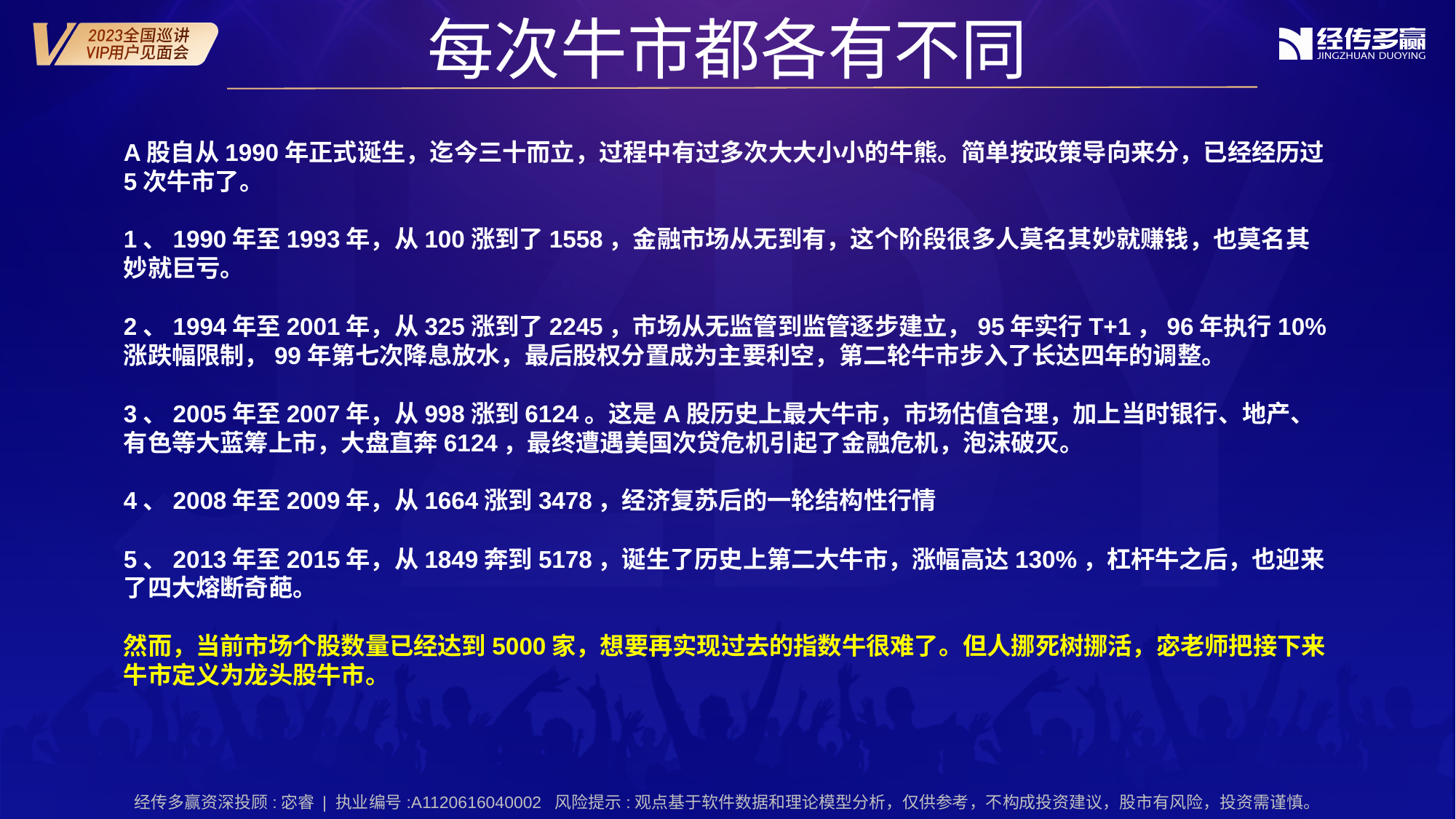

每次牛市都各有不同
A股自从1990年正式诞生，迄今三十而立，过程中有过多次大大小小的牛熊。简单按政策导向来分，已经经历过5次牛市了。

1、1990年至1993年，从100涨到了1558，金融市场从无到有，这个阶段很多人莫名其妙就赚钱，也莫名其妙就巨亏。

2、1994年至2001年，从325涨到了2245，市场从无监管到监管逐步建立，95年实行T+1，96年执行10%涨跌幅限制，99年第七次降息放水，最后股权分置成为主要利空，第二轮牛市步入了长达四年的调整。

3、2005年至2007年，从998涨到6124。这是A股历史上最大牛市，市场估值合理，加上当时银行、地产、有色等大蓝筹上市，大盘直奔6124，最终遭遇美国次贷危机引起了金融危机，泡沫破灭。

4、2008年至2009年，从1664涨到3478，经济复苏后的一轮结构性行情

5、2013年至2015年，从1849奔到5178，诞生了历史上第二大牛市，涨幅高达130%，杠杆牛之后，也迎来了四大熔断奇葩。

然而，当前市场个股数量已经达到5000家，想要再实现过去的指数牛很难了。但人挪死树挪活，宓老师把接下来牛市定义为龙头股牛市。